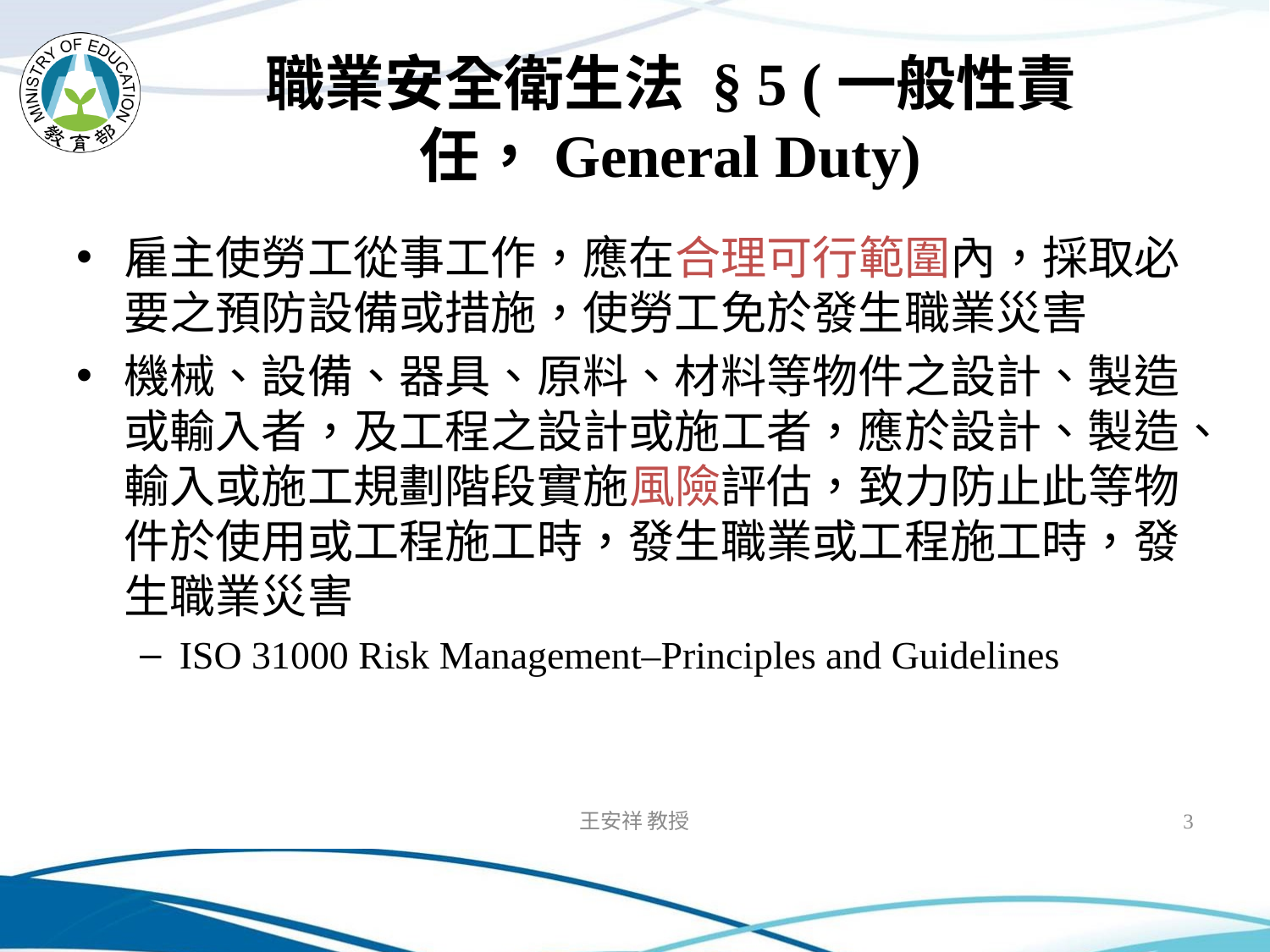

# 職業安全衛生法 § 5 (一般性責任，General Duty)
雇主使勞工從事工作，應在合理可行範圍內，採取必要之預防設備或措施，使勞工免於發生職業災害
機械、設備、器具、原料、材料等物件之設計、製造或輸入者，及工程之設計或施工者，應於設計、製造、輸入或施工規劃階段實施風險評估，致力防止此等物件於使用或工程施工時，發生職業或工程施工時，發生職業災害
ISO 31000 Risk Management–Principles and Guidelines

王安祥 教授
3